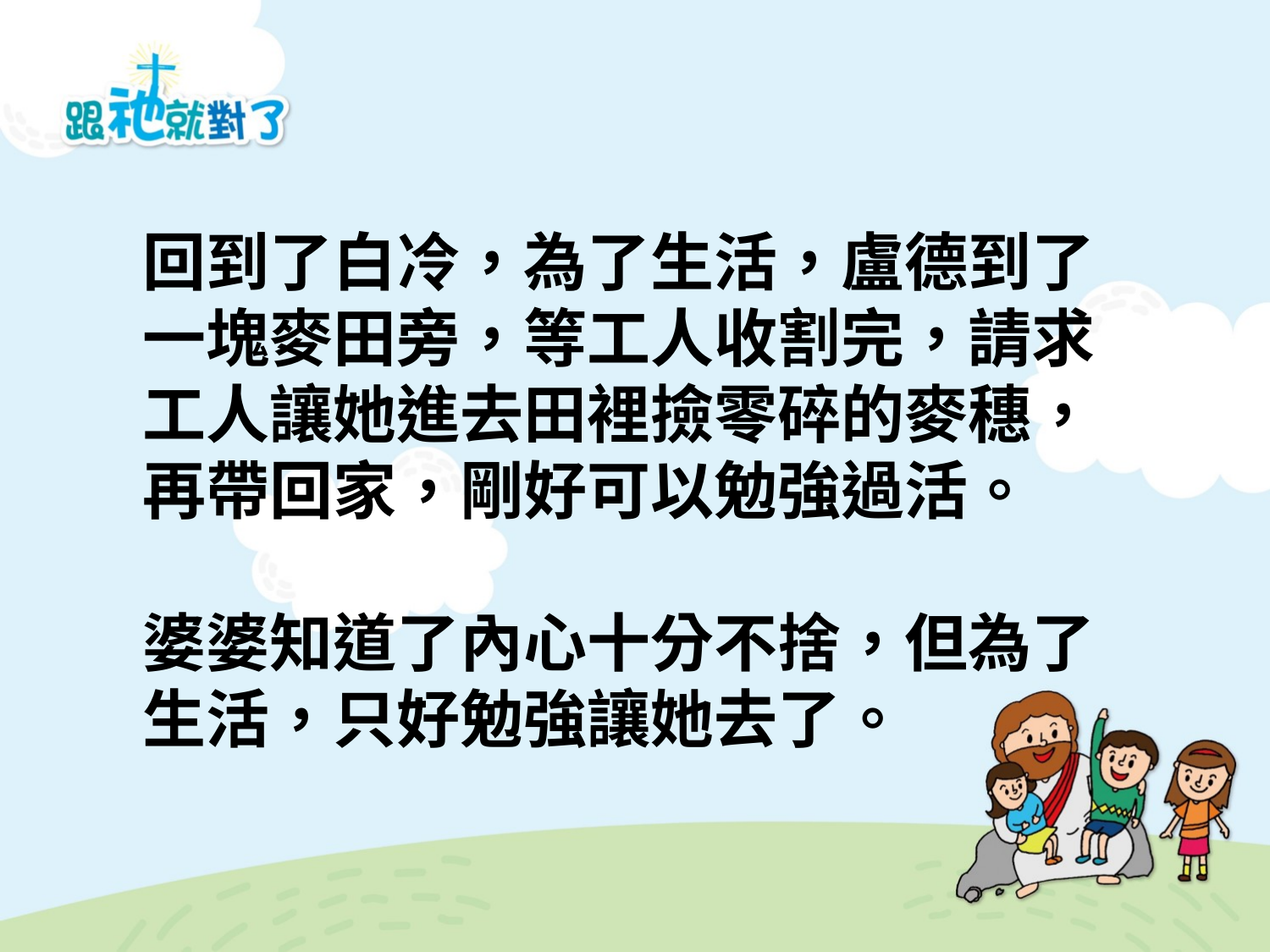

回到了白冷，為了生活，盧德到了一塊麥田旁，等工人收割完，請求工人讓她進去田裡撿零碎的麥穗，再帶回家，剛好可以勉強過活。

婆婆知道了內心十分不捨，但為了生活，只好勉強讓她去了。